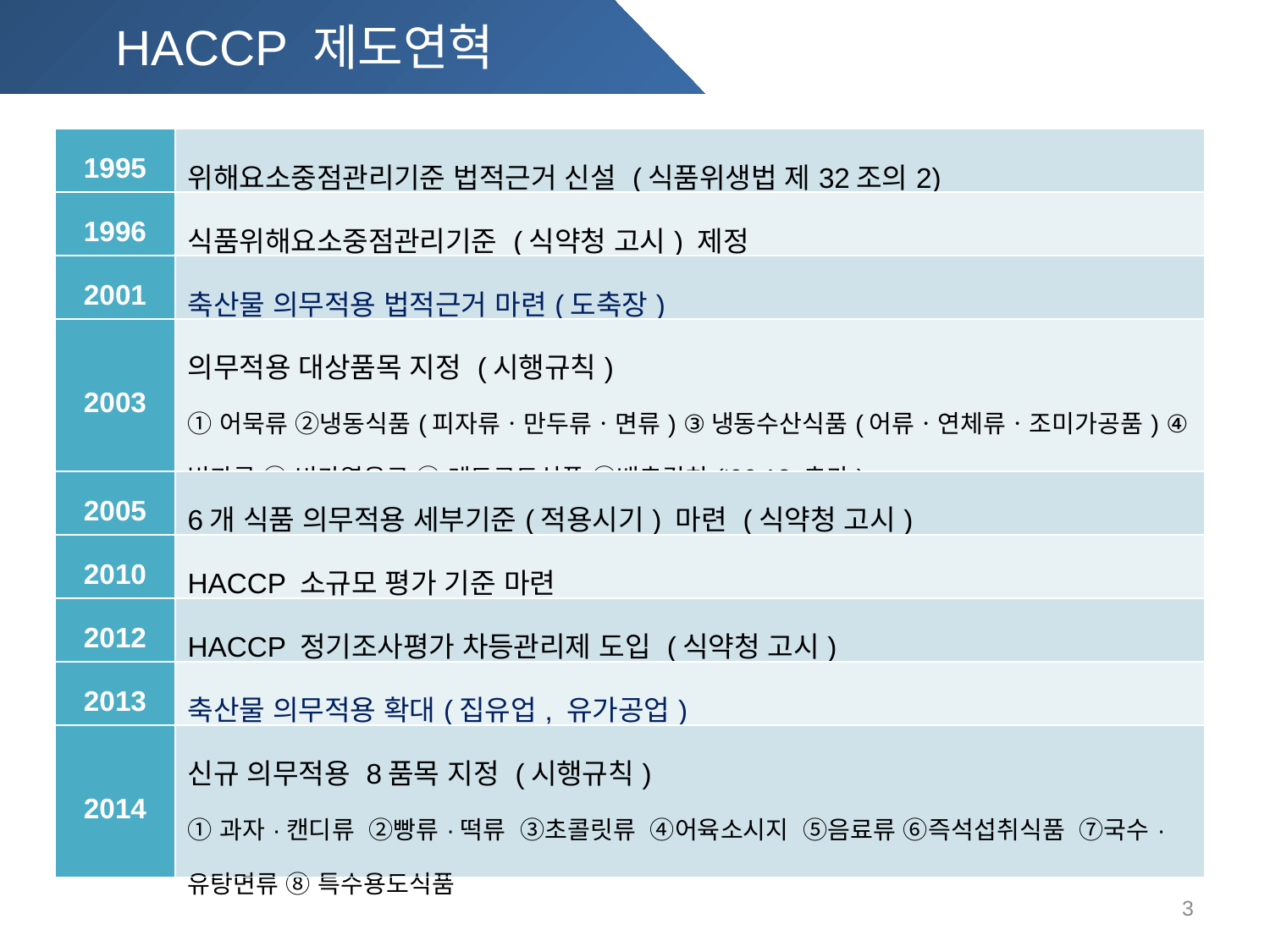

HACCP 제도연혁
식품위생법
| 1995 | 위해요소중점관리기준 법적근거 신설 (식품위생법 제32조의2) |
| --- | --- |
| 1996 | 식품위해요소중점관리기준 (식약청 고시) 제정 |
| 2001 | 축산물 의무적용 법적근거 마련(도축장) |
| 2003 | 의무적용 대상품목 지정 (시행규칙) ①어묵류 ②냉동식품(피자류ㆍ만두류ㆍ면류) ③냉동수산식품(어류ㆍ연체류ㆍ조미가공품) ④빙과류 ⑤ 비가열음료 ⑥ 레토르트식품 ⑦배추김치(‘06.12 추가) |
| 2005 | 6개 식품 의무적용 세부기준(적용시기) 마련 (식약청 고시) |
| 2010 | HACCP 소규모 평가 기준 마련 |
| 2012 | HACCP 정기조사평가 차등관리제 도입 (식약청 고시) |
| 2013 | 축산물 의무적용 확대(집유업, 유가공업) |
| 2014 | 신규 의무적용 8품목 지정 (시행규칙) ①과자·캔디류 ②빵류·떡류 ③초콜릿류 ④어육소시지 ⑤음료류 ⑥즉석섭취식품 ⑦국수·유탕면류 ⑧ 특수용도식품 |
3